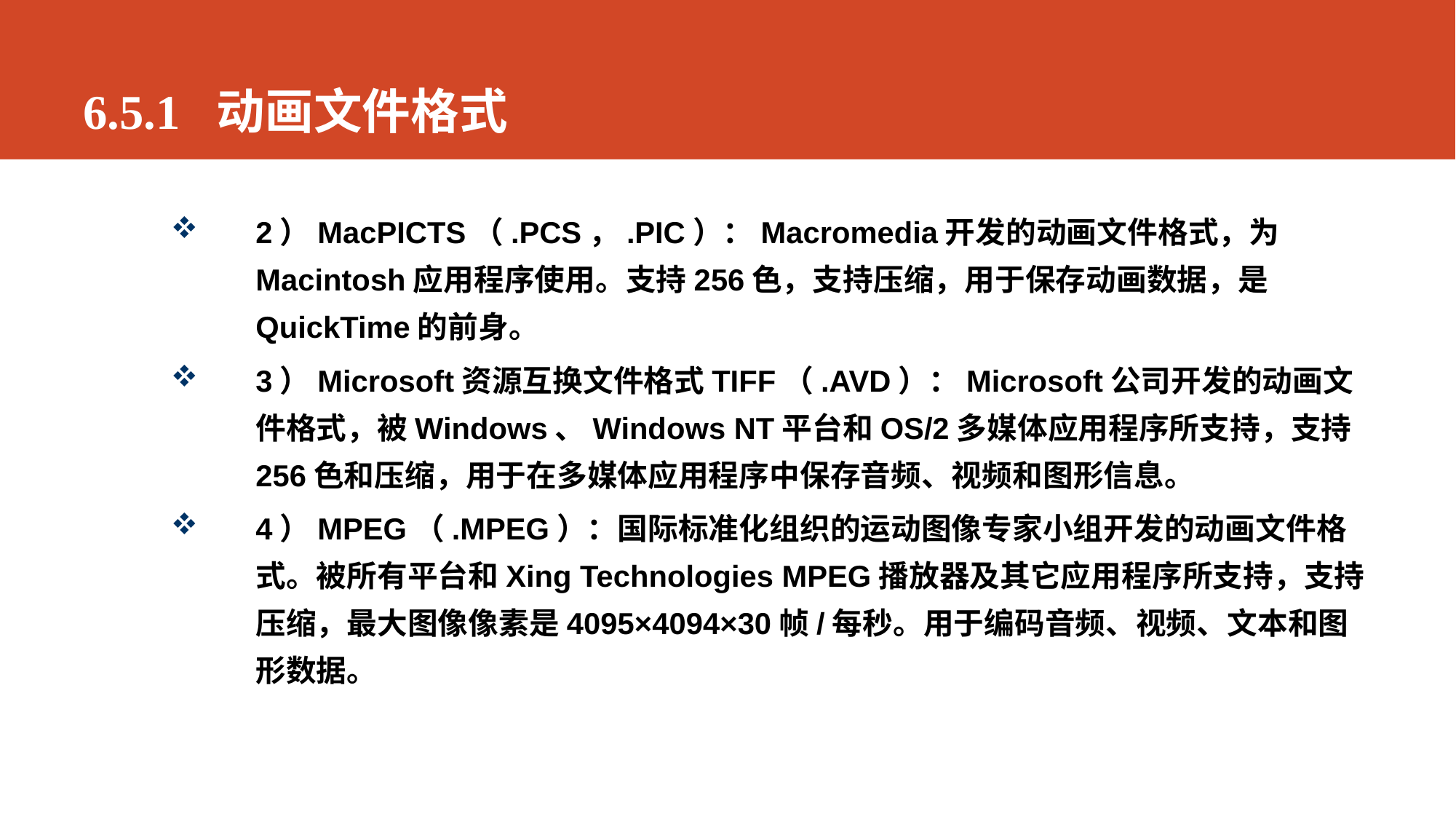

# 6.5.1  动画文件格式
2）MacPICTS（.PCS，.PIC）：Macromedia开发的动画文件格式，为Macintosh应用程序使用。支持256色，支持压缩，用于保存动画数据，是QuickTime的前身。
3）Microsoft资源互换文件格式TIFF（.AVD）：Microsoft公司开发的动画文件格式，被Windows、Windows NT平台和OS/2多媒体应用程序所支持，支持256色和压缩，用于在多媒体应用程序中保存音频、视频和图形信息。
4）MPEG（.MPEG）：国际标准化组织的运动图像专家小组开发的动画文件格式。被所有平台和Xing Technologies MPEG播放器及其它应用程序所支持，支持压缩，最大图像像素是4095×4094×30帧/每秒。用于编码音频、视频、文本和图形数据。